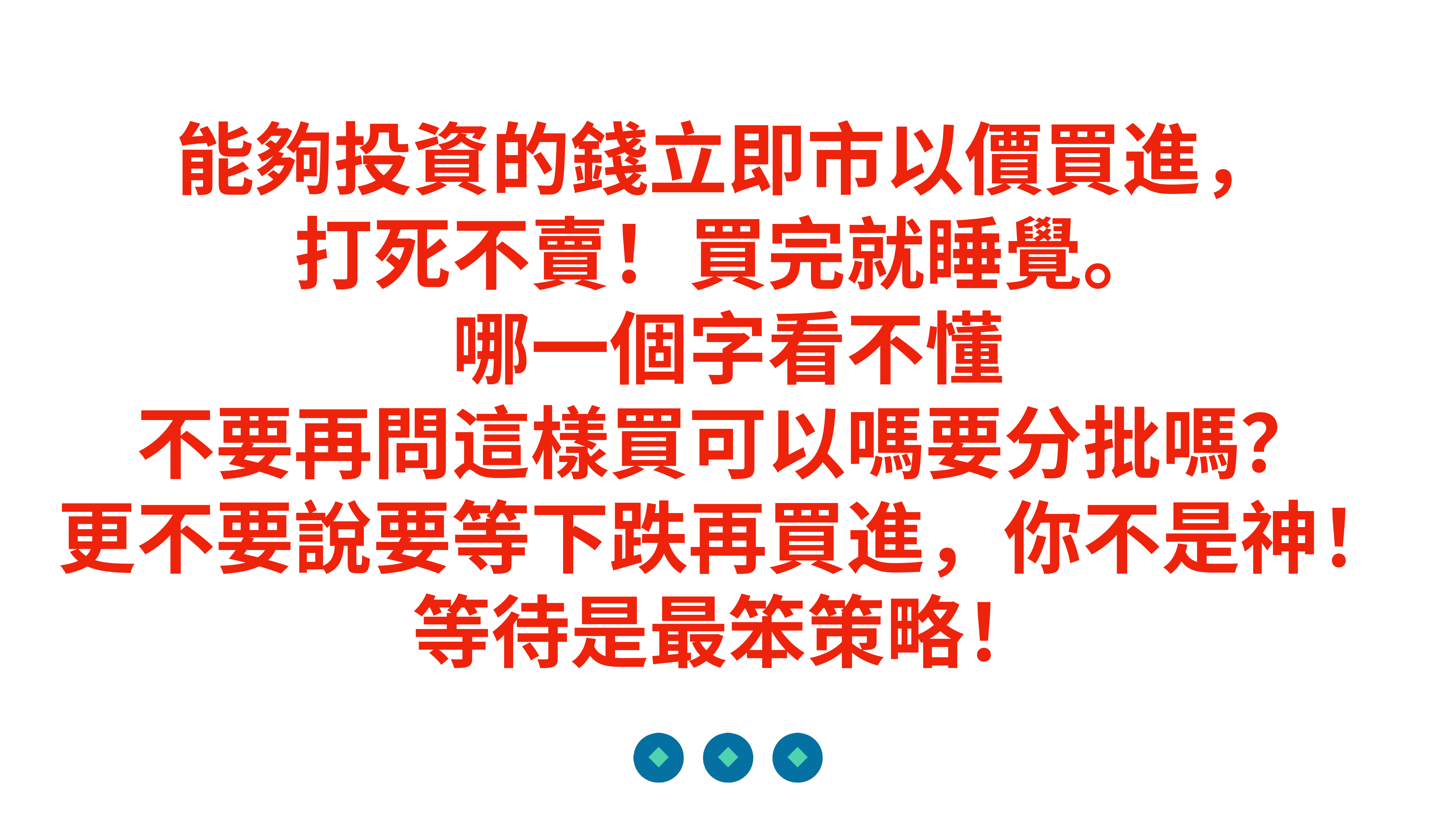

能夠投資的錢立即市以價買進，
打死不賣！買完就睡覺。
哪一個字看不懂
不要再問這樣買可以嗎要分批嗎？
更不要說要等下跌再買進，你不是神！
等待是最笨策略！